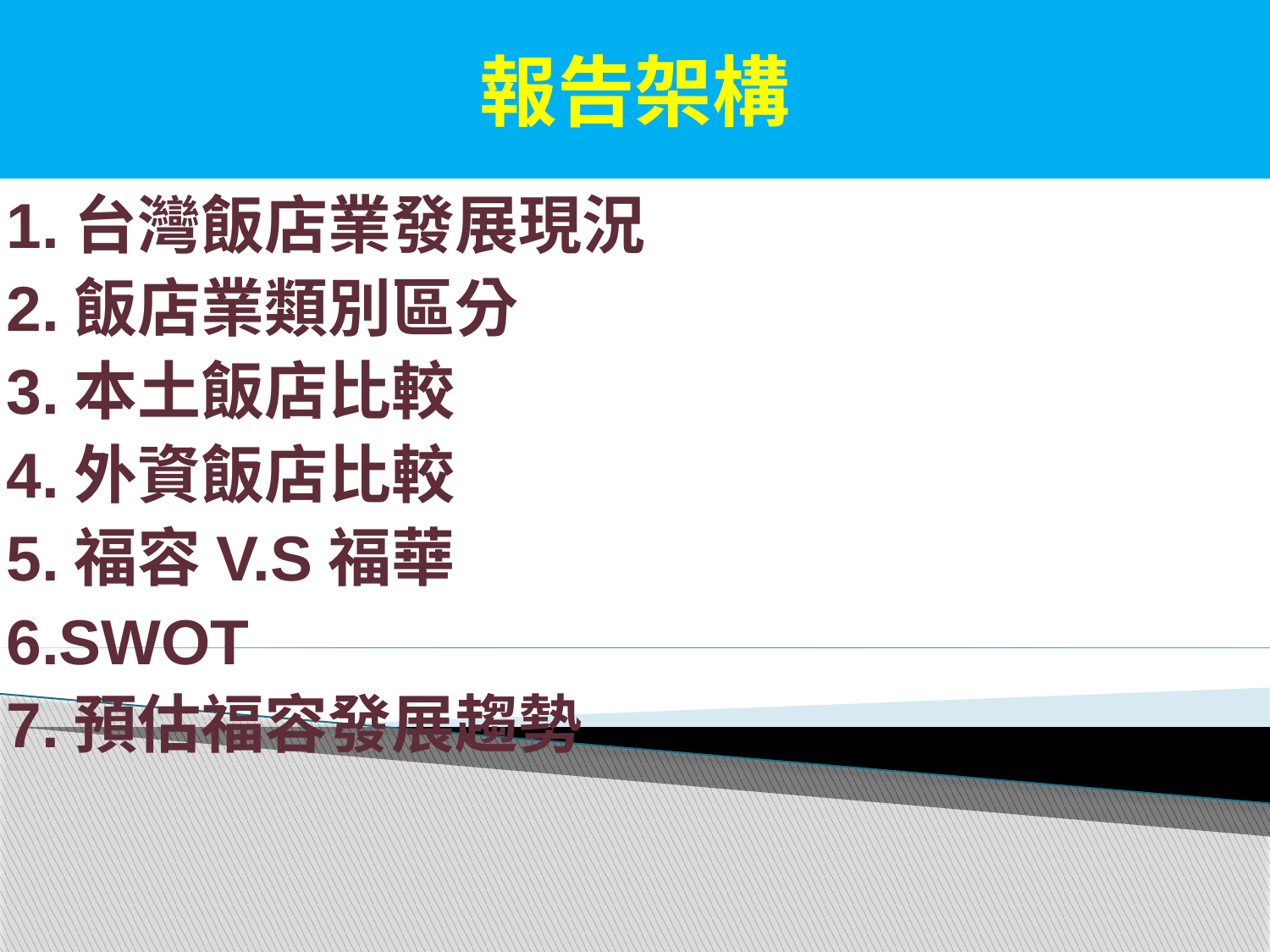

# 報告架構
1.台灣飯店業發展現況
2.飯店業類別區分
3.本土飯店比較
4.外資飯店比較
5.福容V.S福華
6.SWOT
7.預估福容發展趨勢